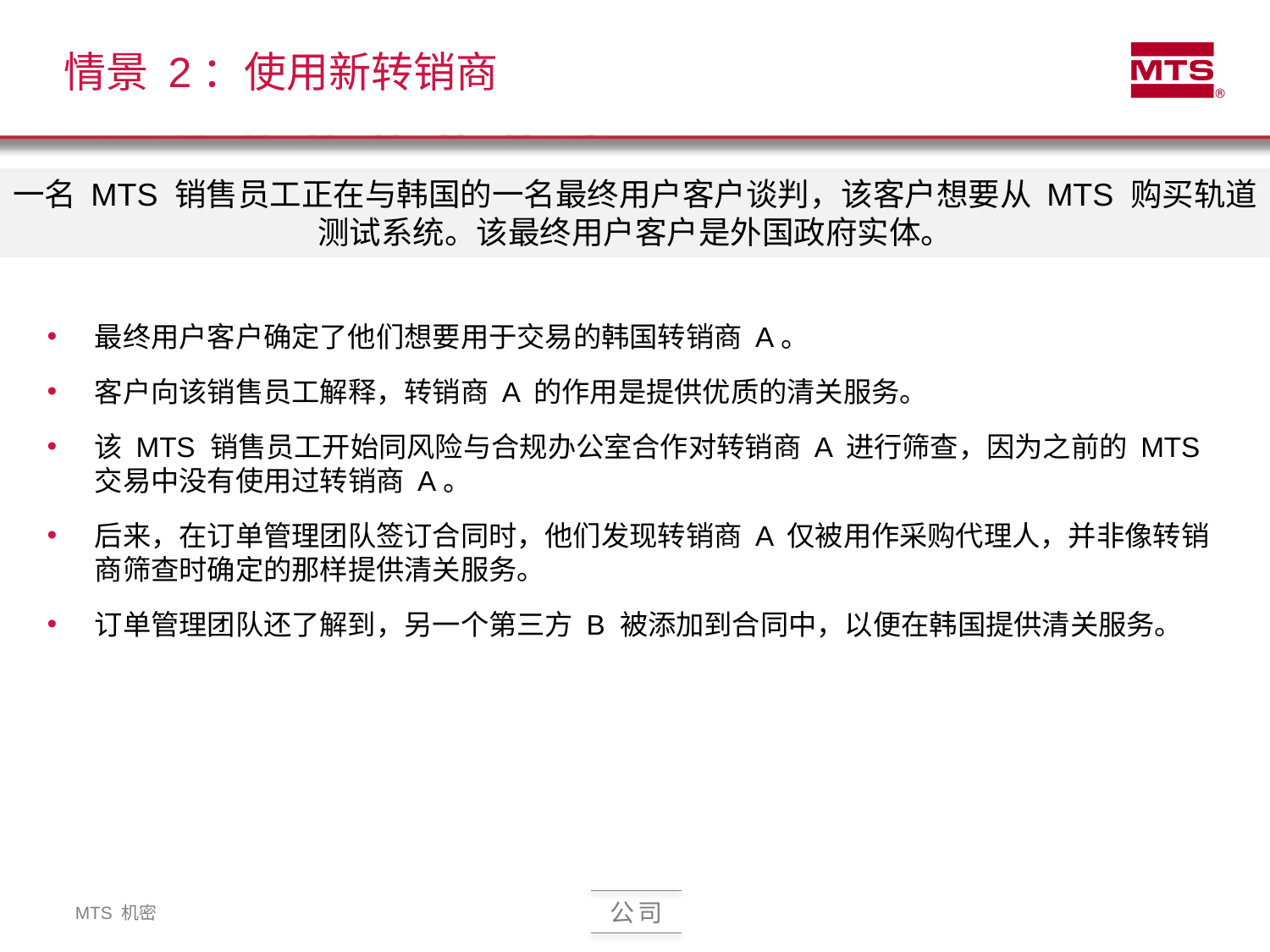

# 情景 2：使用新转销商
一名 MTS 销售员工正在与韩国的一名最终用户客户谈判，该客户想要从 MTS 购买轨道测试系统。该最终用户客户是外国政府实体。
最终用户客户确定了他们想要用于交易的韩国转销商 A。
客户向该销售员工解释，转销商 A 的作用是提供优质的清关服务。
该 MTS 销售员工开始同风险与合规办公室合作对转销商 A 进行筛查，因为之前的 MTS 交易中没有使用过转销商 A。
后来，在订单管理团队签订合同时，他们发现转销商 A 仅被用作采购代理人，并非像转销商筛查时确定的那样提供清关服务。
订单管理团队还了解到，另一个第三方 B 被添加到合同中，以便在韩国提供清关服务。